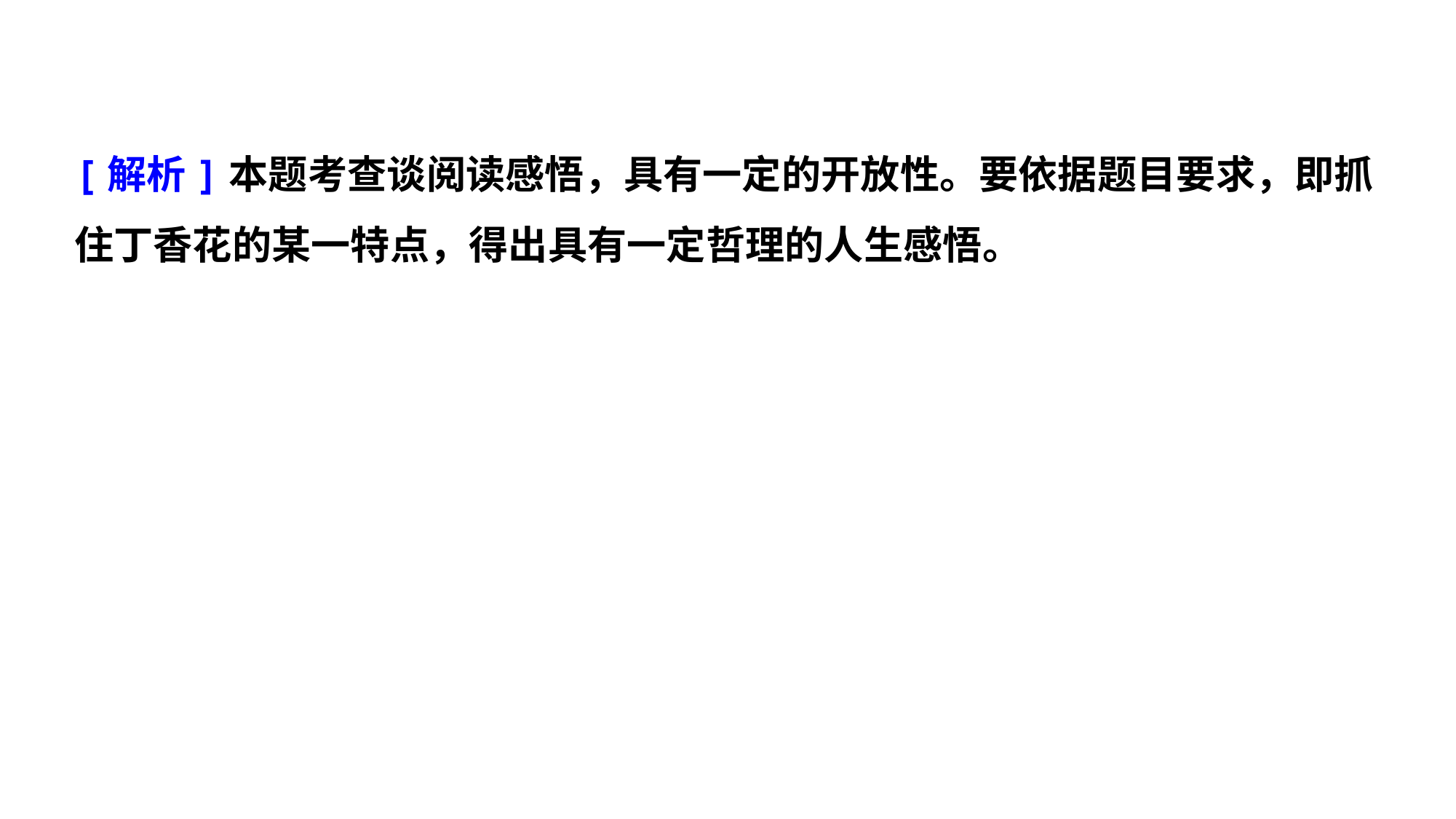

[解析]本题考查谈阅读感悟，具有一定的开放性。要依据题目要求，即抓住丁香花的某一特点，得出具有一定哲理的人生感悟。